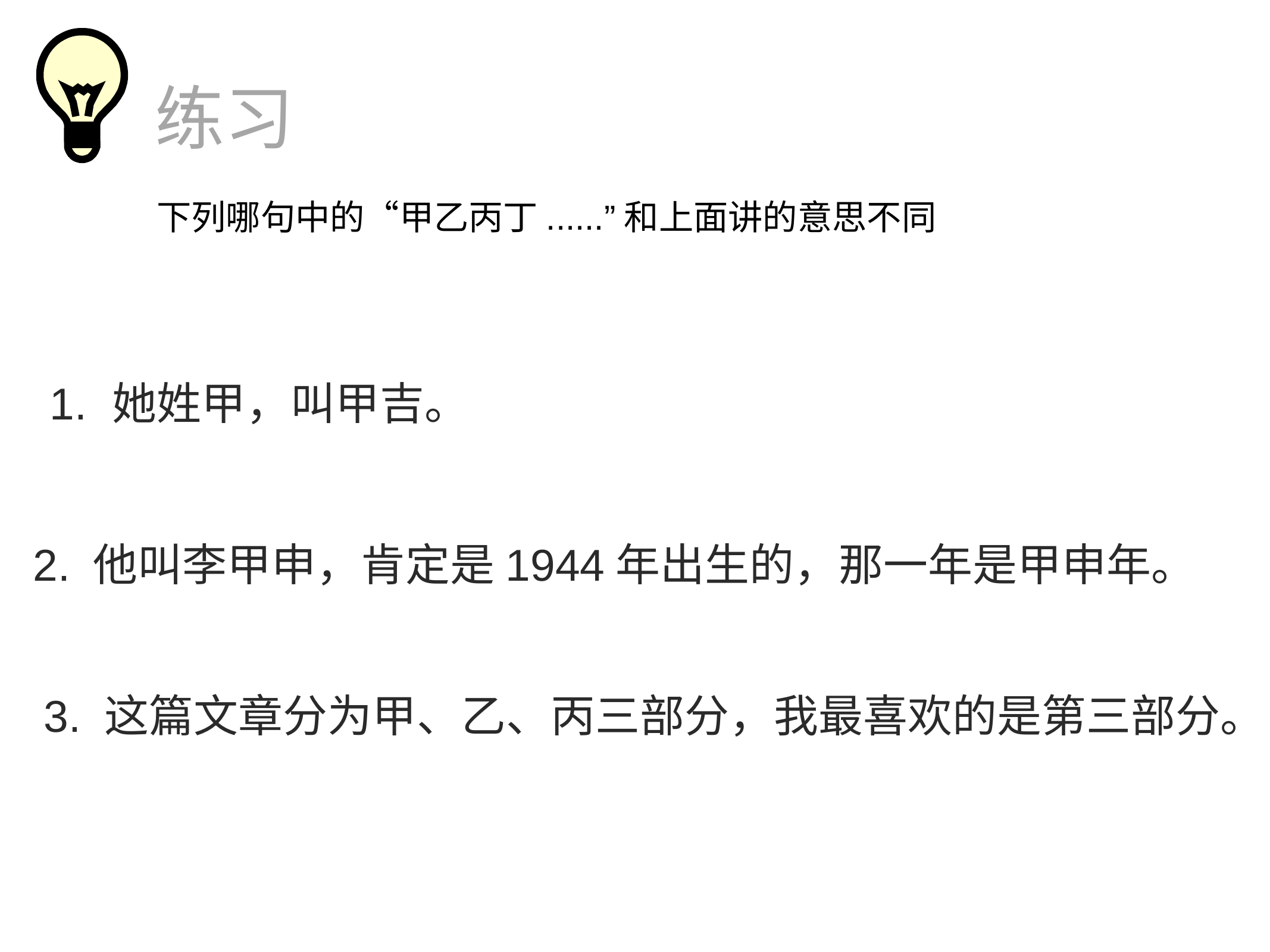

练习
下列哪句中的“甲乙丙丁......”和上面讲的意思不同
她姓甲，叫甲吉。
2. 他叫李甲申，肯定是1944年出生的，那一年是甲申年。
3. 这篇文章分为甲、乙、丙三部分，我最喜欢的是第三部分。